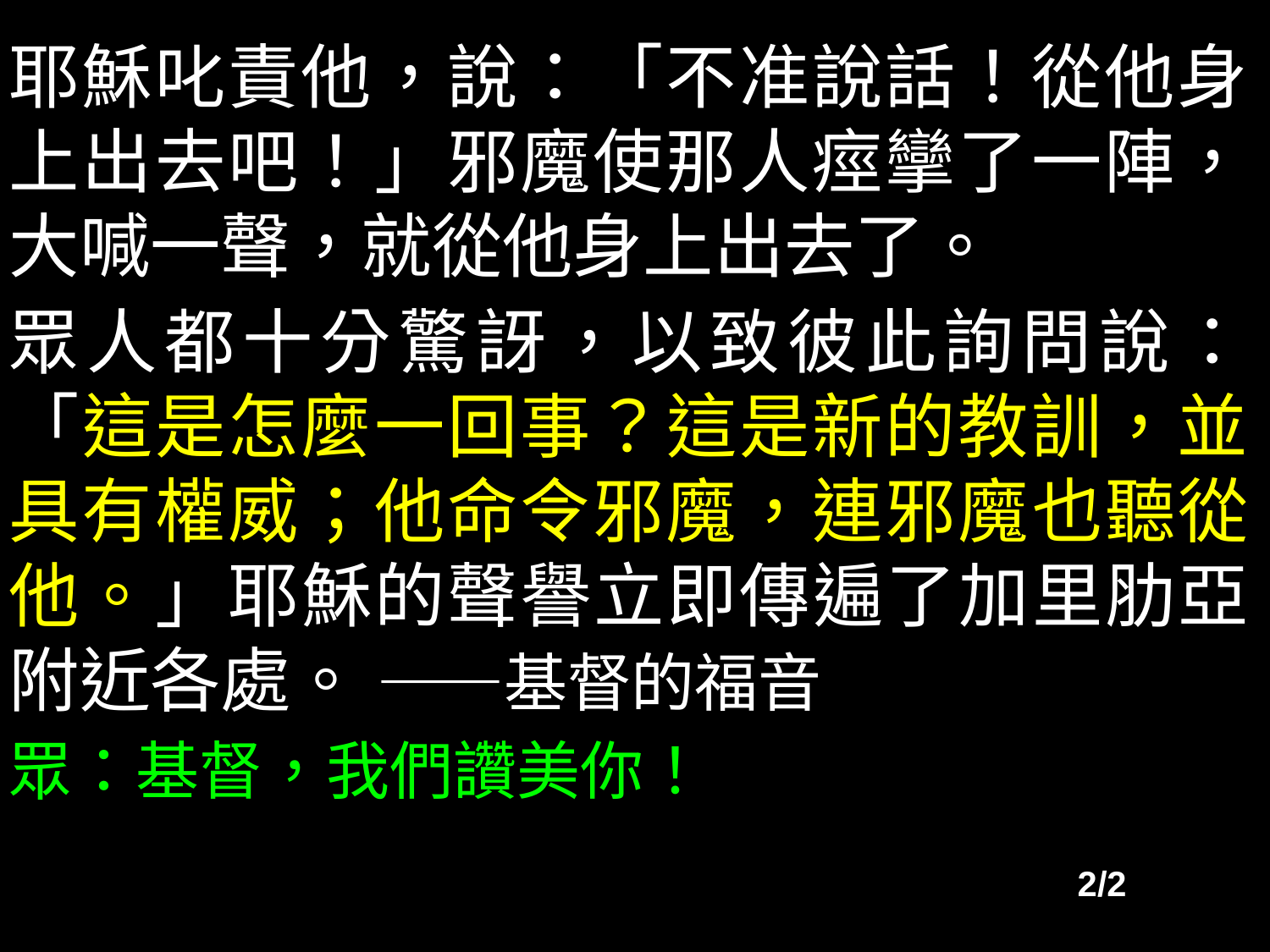

耶穌叱責他，說：「不准說話！從他身上出去吧！」邪魔使那人痙攣了一陣，大喊一聲，就從他身上出去了。
眾人都十分驚訝，以致彼此詢問說：「這是怎麼一回事？這是新的教訓，並具有權威；他命令邪魔，連邪魔也聽從他。」耶穌的聲譽立即傳遍了加里肋亞附近各處。 ——基督的福音
眾：基督，我們讚美你！

2/2